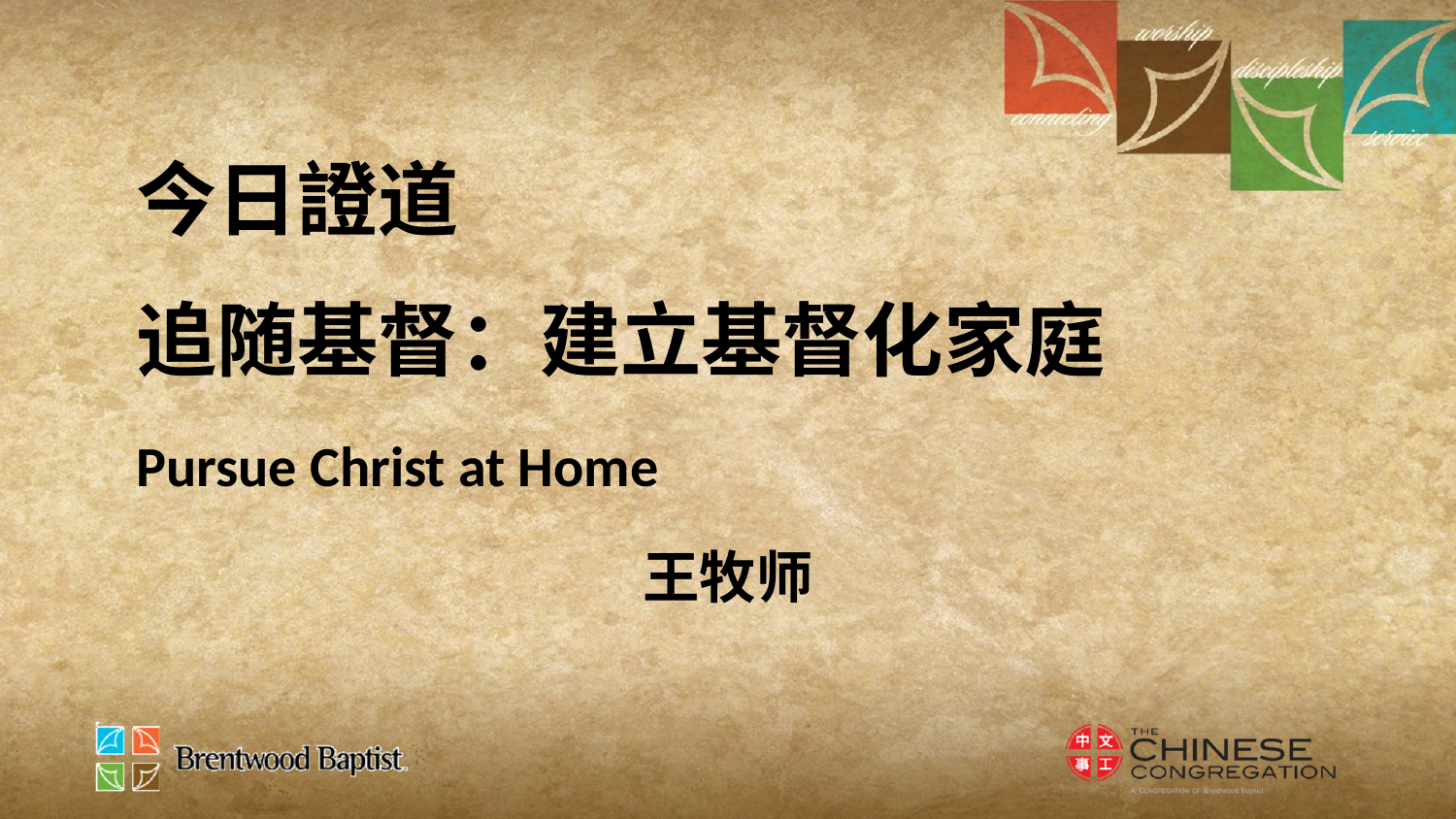

今日證道

追随基督：建立基督化家庭

Pursue Christ at Home

王牧师